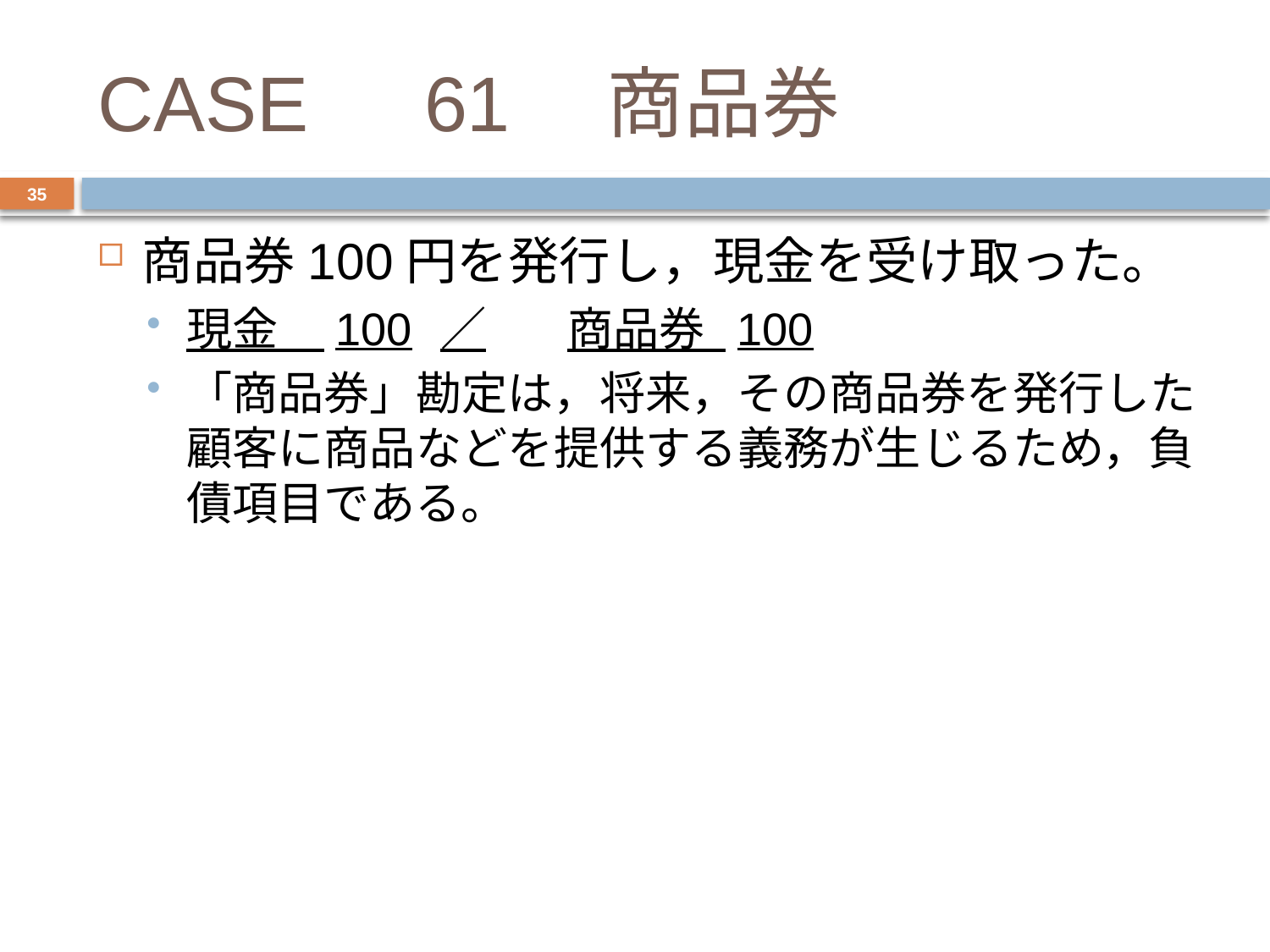

# CASE　61　商品券
35
商品券100円を発行し，現金を受け取った。
現金　100	／	商品券  100
「商品券」勘定は，将来，その商品券を発行した顧客に商品などを提供する義務が生じるため，負債項目である。